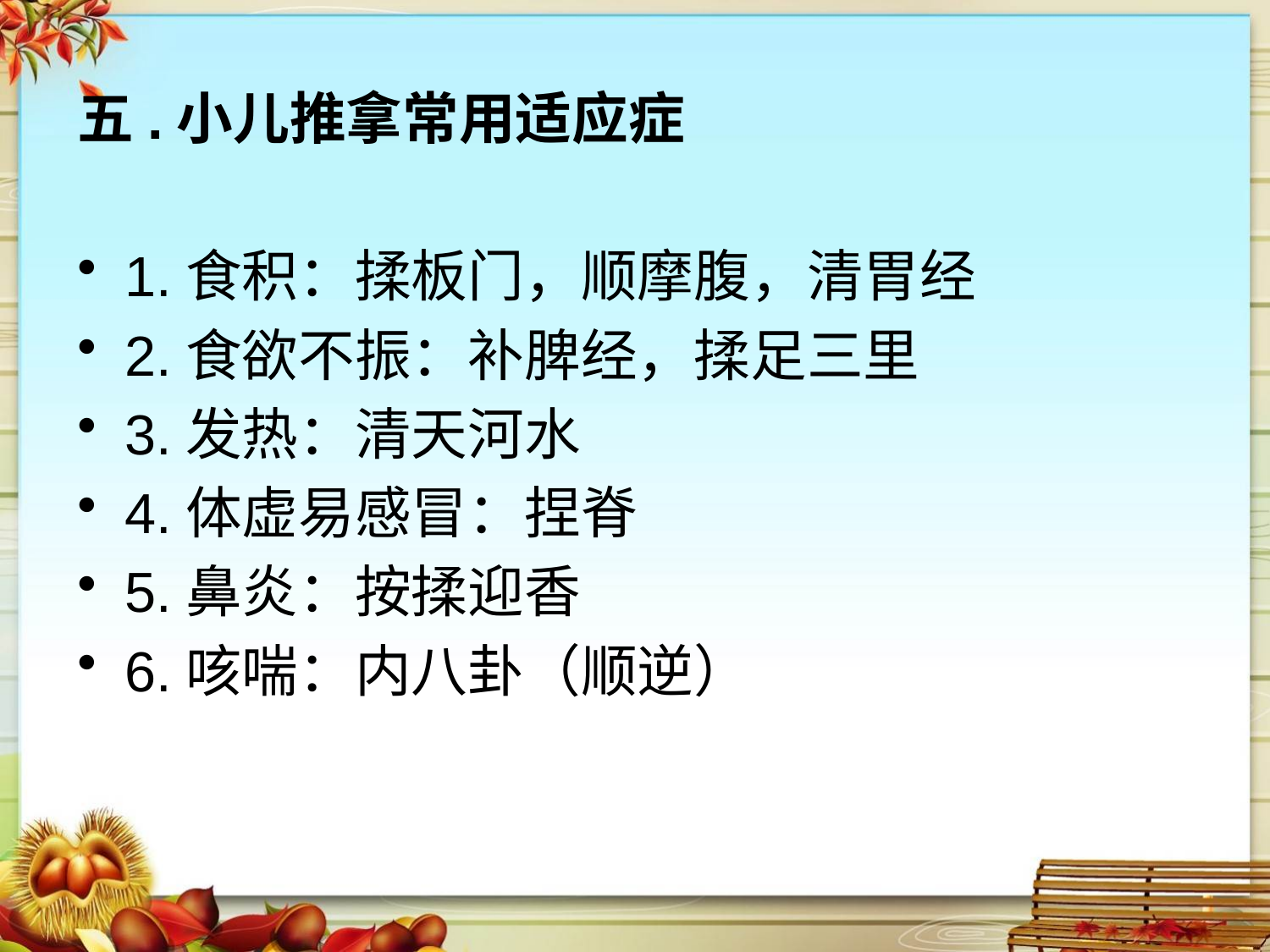

五.小儿推拿常用适应症

1.食积：揉板门，顺摩腹，清胃经
2.食欲不振：补脾经，揉足三里
3.发热：清天河水
4.体虚易感冒：捏脊
5.鼻炎：按揉迎香
6.咳喘：内八卦（顺逆）